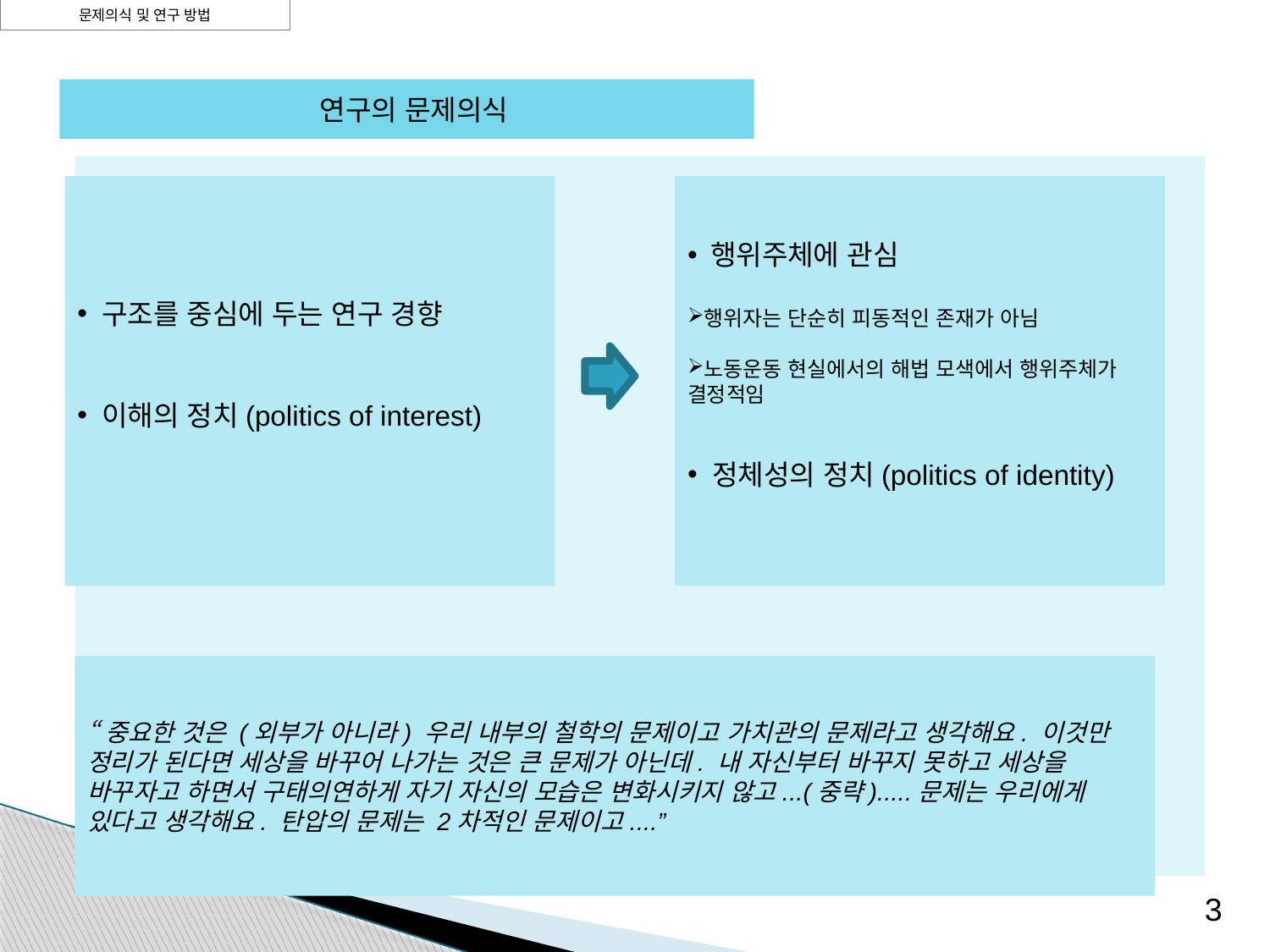

문제의식 및 연구 방법
 연구의 문제의식

 구조를 중심에 두는 연구 경향

 이해의 정치(politics of interest)

 행위주체에 관심

행위자는 단순히 피동적인 존재가 아님

노동운동 현실에서의 해법 모색에서 행위주체가 결정적임

 정체성의 정치(politics of identity)

“중요한 것은 (외부가 아니라) 우리 내부의 철학의 문제이고 가치관의 문제라고 생각해요. 이것만 정리가 된다면 세상을 바꾸어 나가는 것은 큰 문제가 아닌데. 내 자신부터 바꾸지 못하고 세상을 바꾸자고 하면서 구태의연하게 자기 자신의 모습은 변화시키지 않고...(중략).....문제는 우리에게 있다고 생각해요. 탄압의 문제는 2차적인 문제이고....”
3